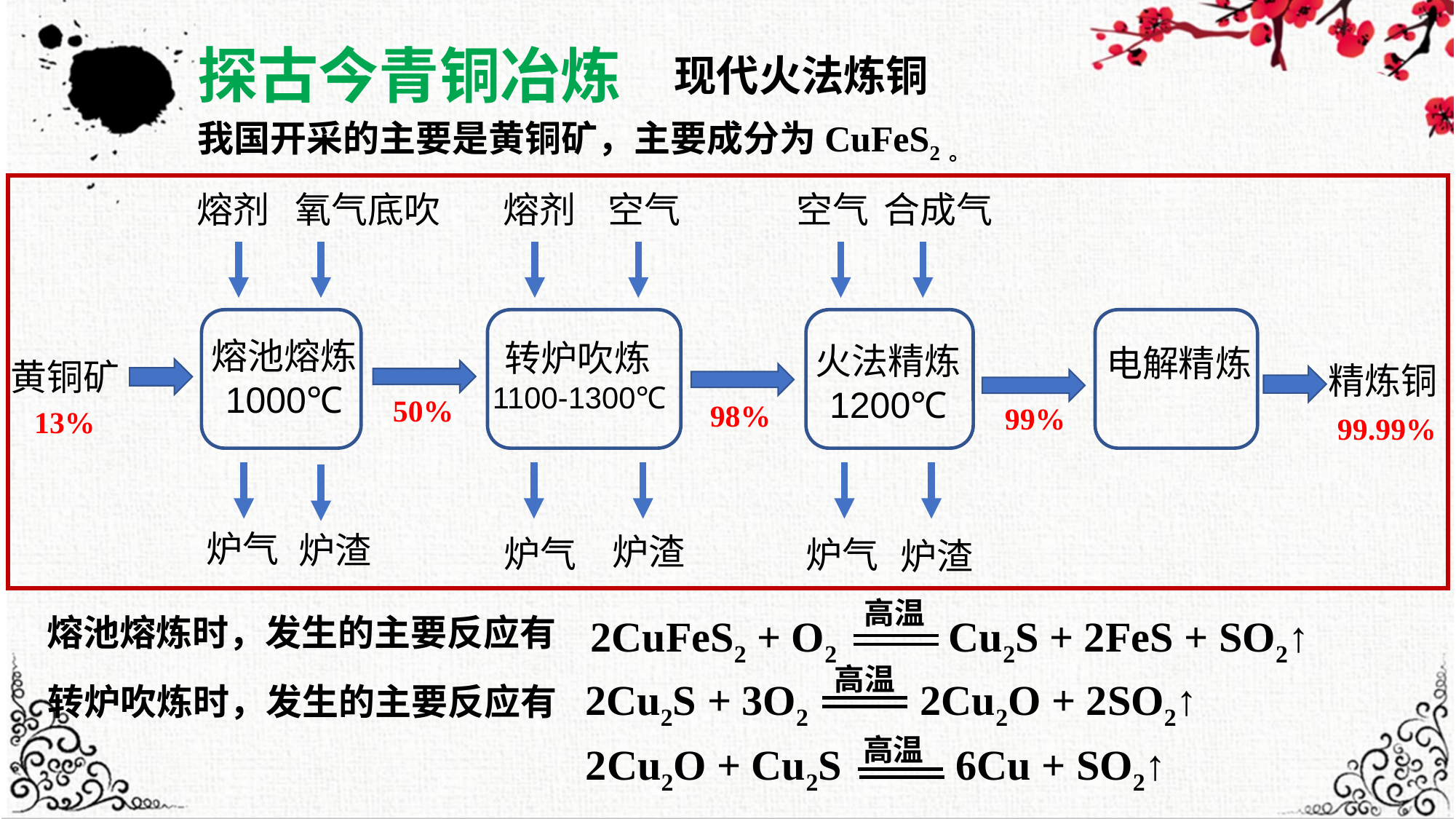

探古今青铜冶炼
现代火法炼铜
我国开采的主要是黄铜矿，主要成分为CuFeS2。

熔剂
氧气底吹
熔剂
空气
空气
合成气

熔池熔炼
1000℃
转炉吹炼1100-1300℃
火法精炼
1200℃
电解精炼
黄铜矿
精炼铜

50%
98%
99%
13%
99.99%
炉气
炉渣
炉渣
炉气
炉气
炉渣
高温
2CuFeS2 + O2           Cu2S + 2FeS + SO2↑
熔池熔炼时，发生的主要反应有
高温
2Cu2S + 3O2           2Cu2O + 2SO2↑
转炉吹炼时，发生的主要反应有
高温
2Cu2O + Cu2S            6Cu + SO2↑